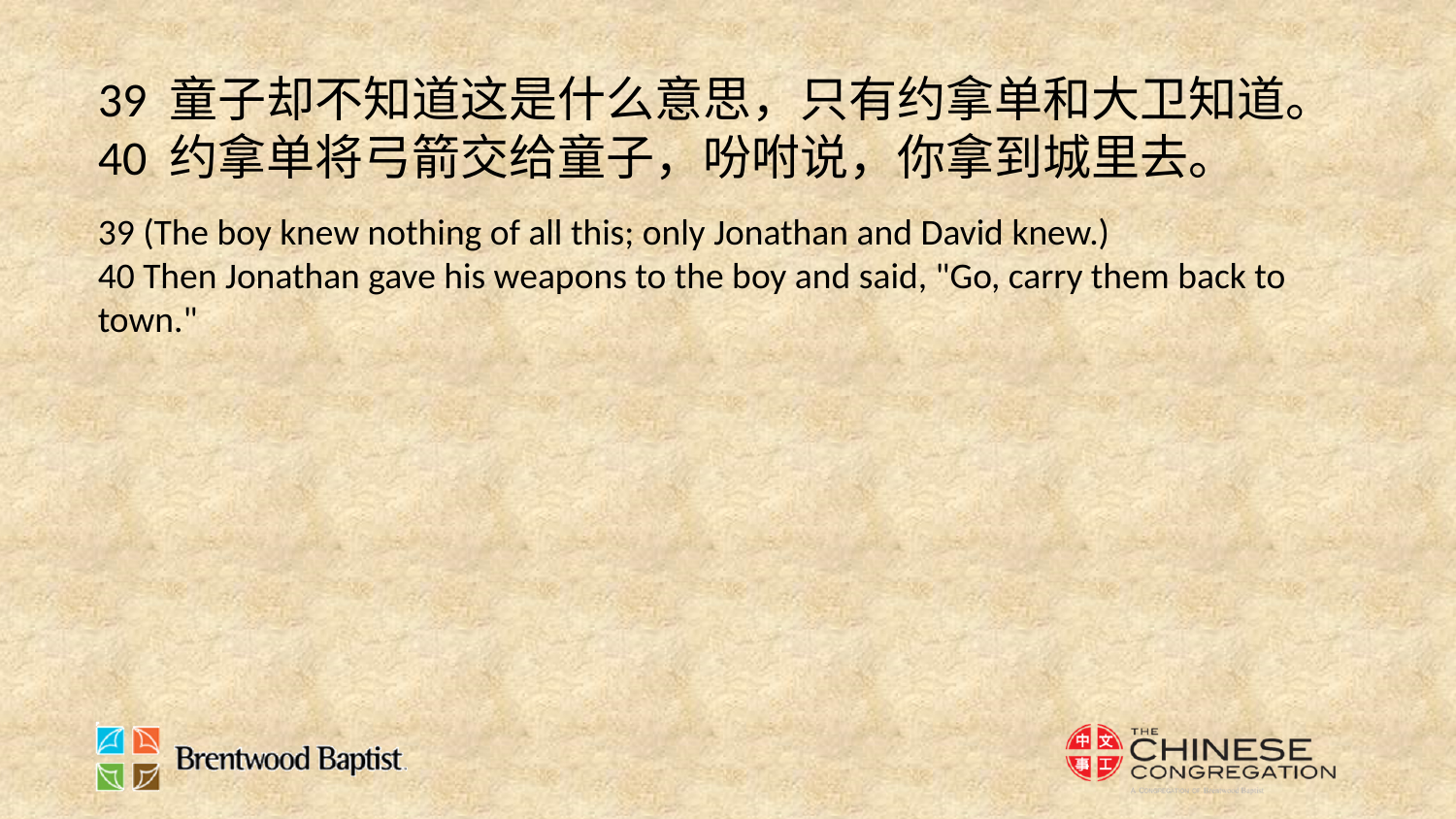

39 童子却不知道这是什么意思，只有约拿单和大卫知道。
40 约拿单将弓箭交给童子，吩咐说，你拿到城里去。

39 (The boy knew nothing of all this; only Jonathan and David knew.)
40 Then Jonathan gave his weapons to the boy and said, "Go, carry them back to town."